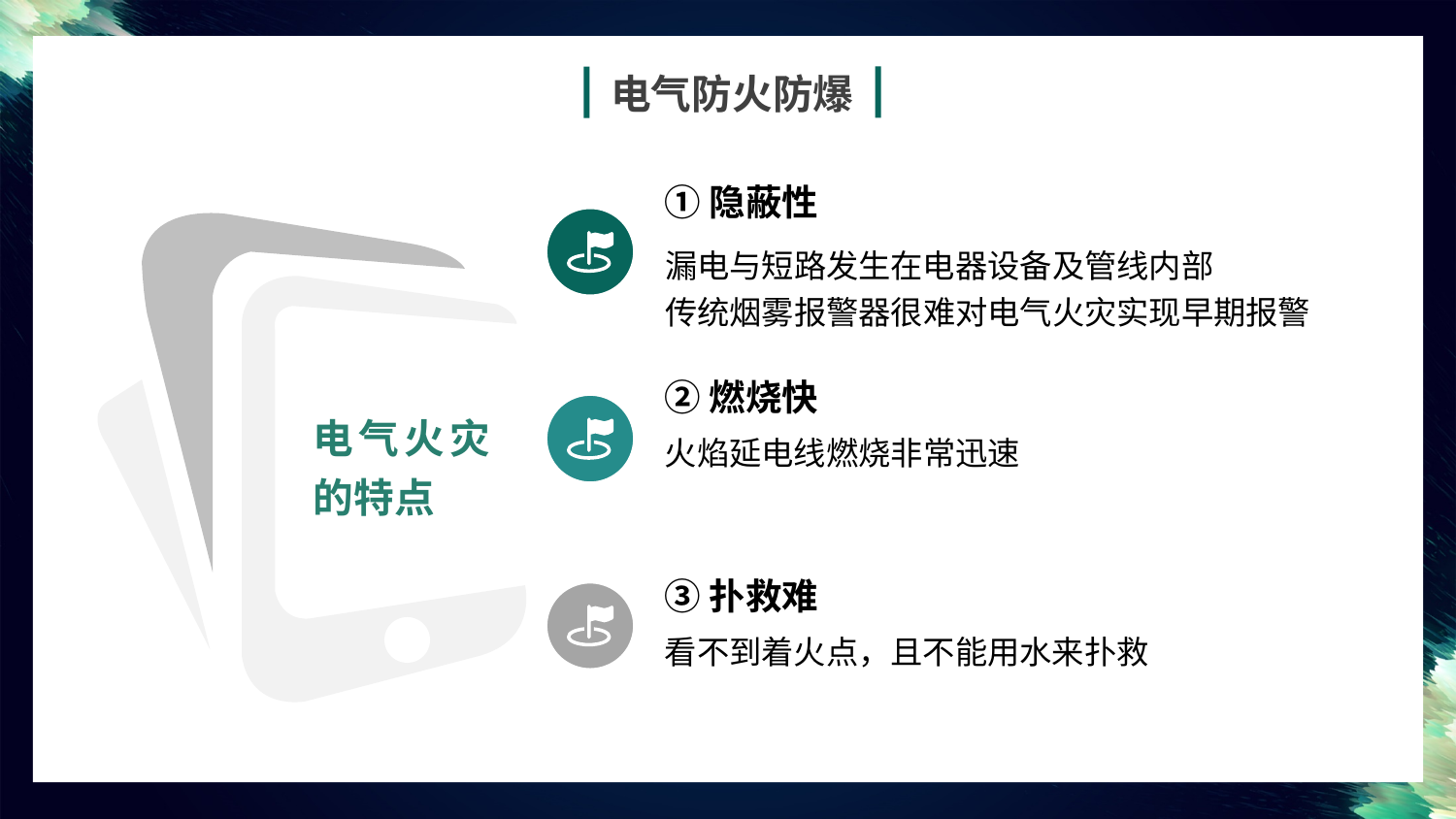

电气防火防爆

①隐蔽性

漏电与短路发生在电器设备及管线内部
传统烟雾报警器很难对电气火灾实现早期报警
②燃烧快

电气火灾的特点
火焰延电线燃烧非常迅速
③扑救难

看不到着火点，且不能用水来扑救